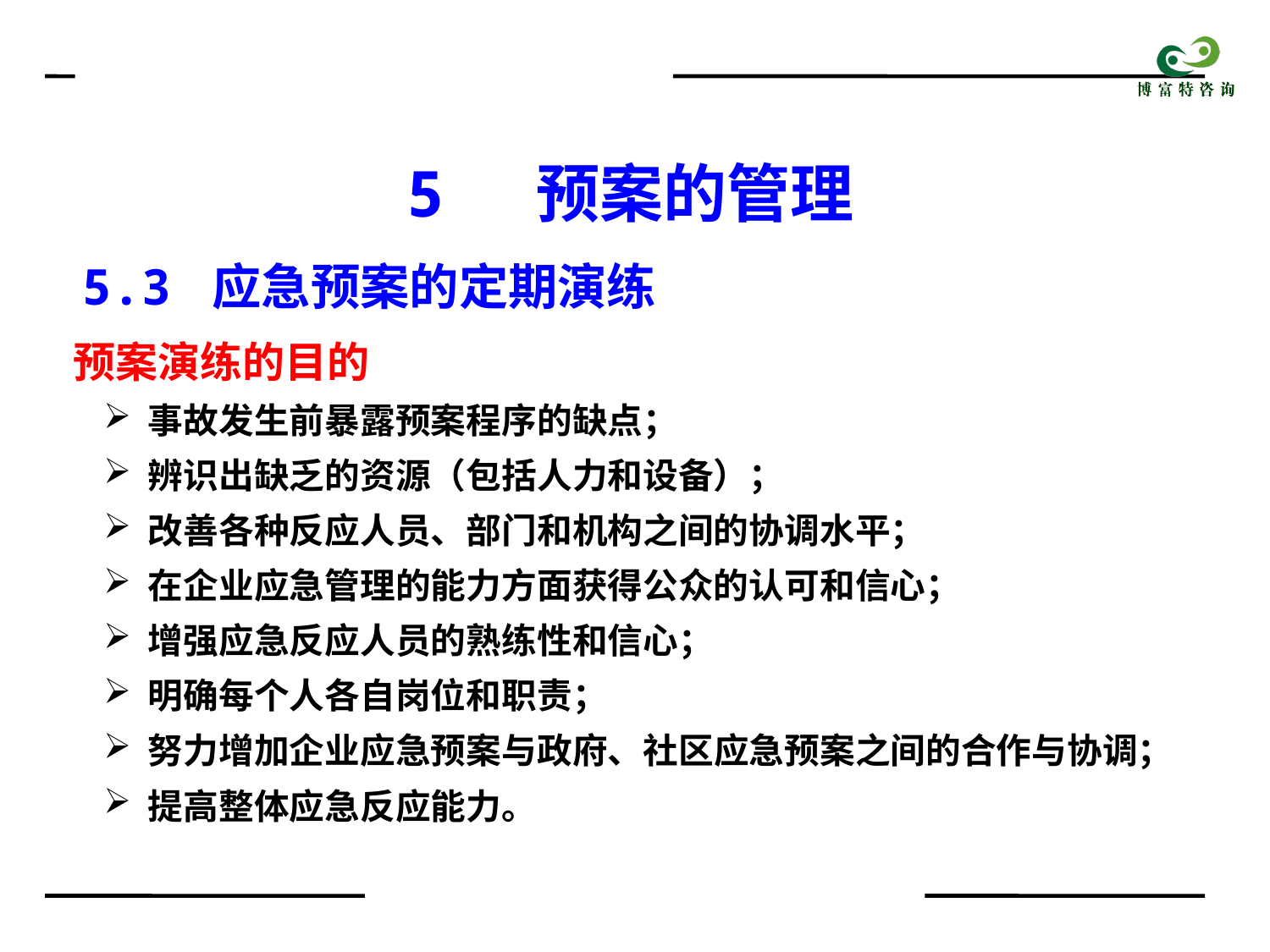

5  预案的管理
5.3 应急预案的定期演练
 预案演练的目的
 事故发生前暴露预案程序的缺点；
 辨识出缺乏的资源（包括人力和设备）；
 改善各种反应人员、部门和机构之间的协调水平；
 在企业应急管理的能力方面获得公众的认可和信心；
 增强应急反应人员的熟练性和信心；
 明确每个人各自岗位和职责；
 努力增加企业应急预案与政府、社区应急预案之间的合作与协调；
 提高整体应急反应能力。